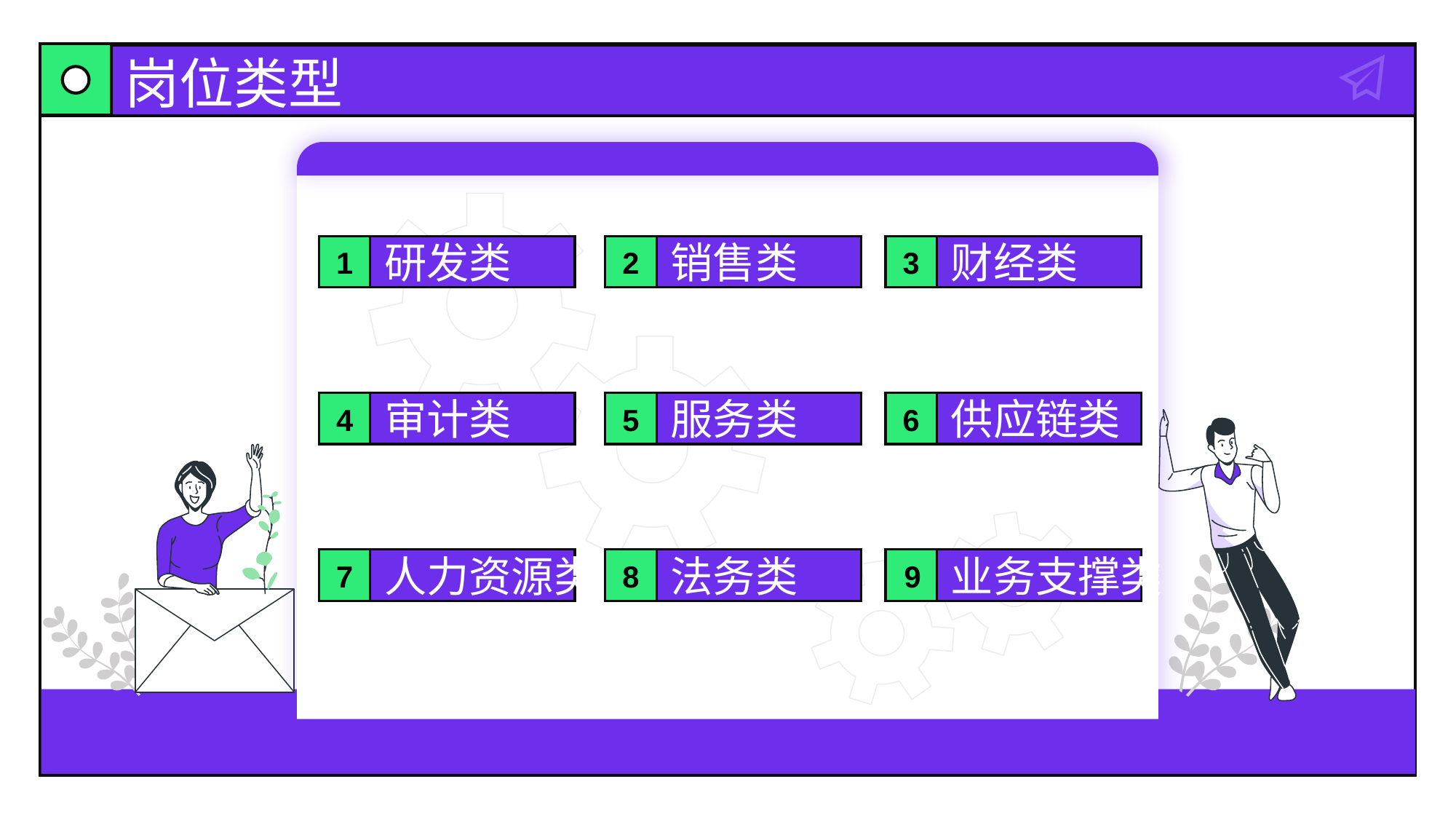

# 岗位类型

研发类

销售类

财经类
1
2
3

审计类

服务类

供应链类
4
5
6

人力资源类

法务类

业务支撑类
7
8

9